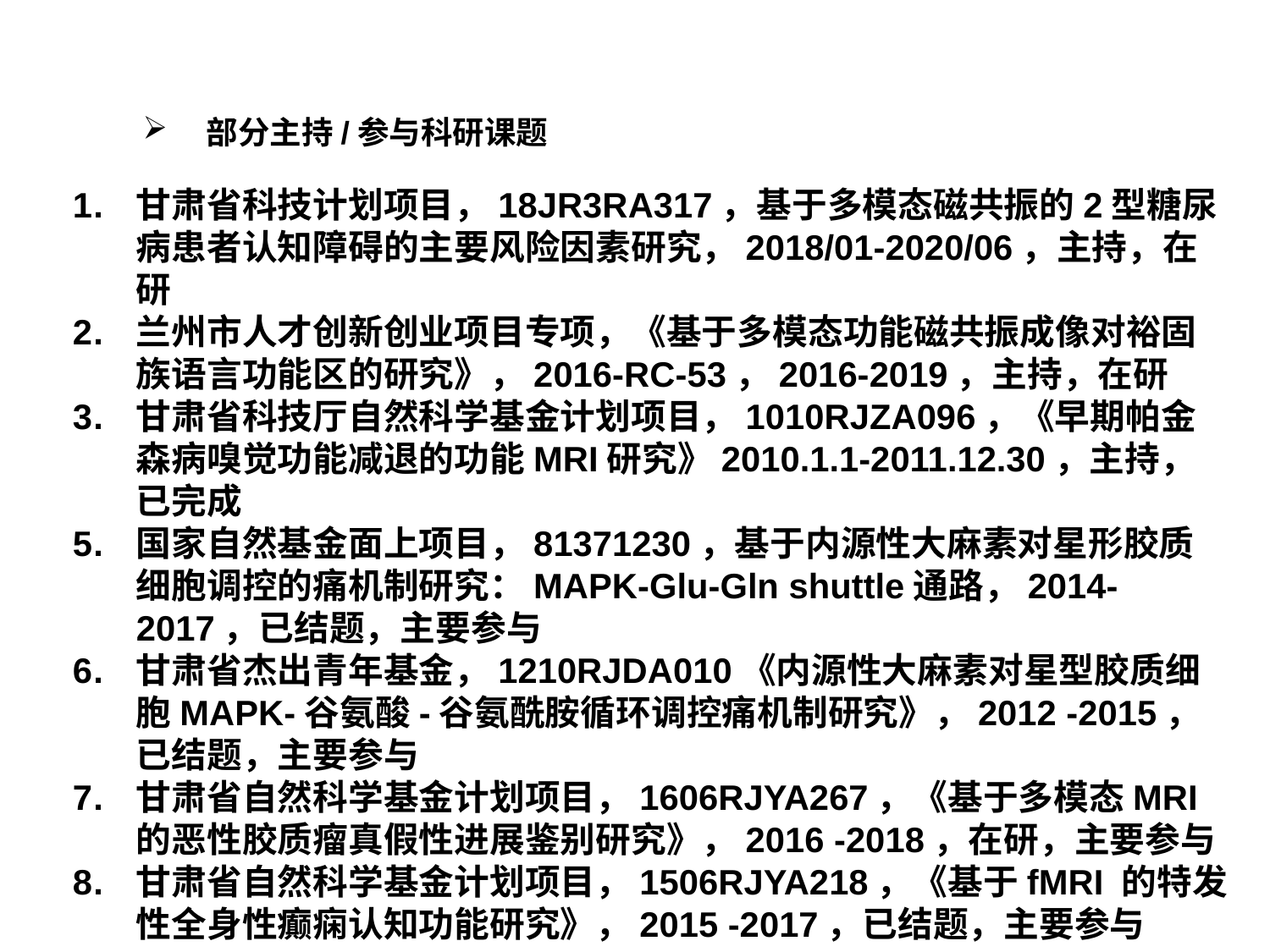

部分主持/参与科研课题
甘肃省科技计划项目，18JR3RA317，基于多模态磁共振的2型糖尿病患者认知障碍的主要风险因素研究，2018/01-2020/06，主持，在研
兰州市人才创新创业项目专项，《基于多模态功能磁共振成像对裕固族语言功能区的研究》，2016-RC-53，2016-2019，主持，在研
甘肃省科技厅自然科学基金计划项目，1010RJZA096，《早期帕金森病嗅觉功能减退的功能MRI研究》2010.1.1-2011.12.30，主持，已完成
国家自然基金面上项目，81371230，基于内源性大麻素对星形胶质细胞调控的痛机制研究：MAPK-Glu-Gln shuttle通路，2014-2017，已结题，主要参与
甘肃省杰出青年基金，1210RJDA010《内源性大麻素对星型胶质细胞MAPK-谷氨酸-谷氨酰胺循环调控痛机制研究》，2012 -2015，已结题，主要参与
甘肃省自然科学基金计划项目，1606RJYA267，《基于多模态MRI的恶性胶质瘤真假性进展鉴别研究》，2016 -2018，在研，主要参与
甘肃省自然科学基金计划项目，1506RJYA218，《基于fMRI 的特发性全身性癫痫认知功能研究》，2015 -2017，已结题，主要参与